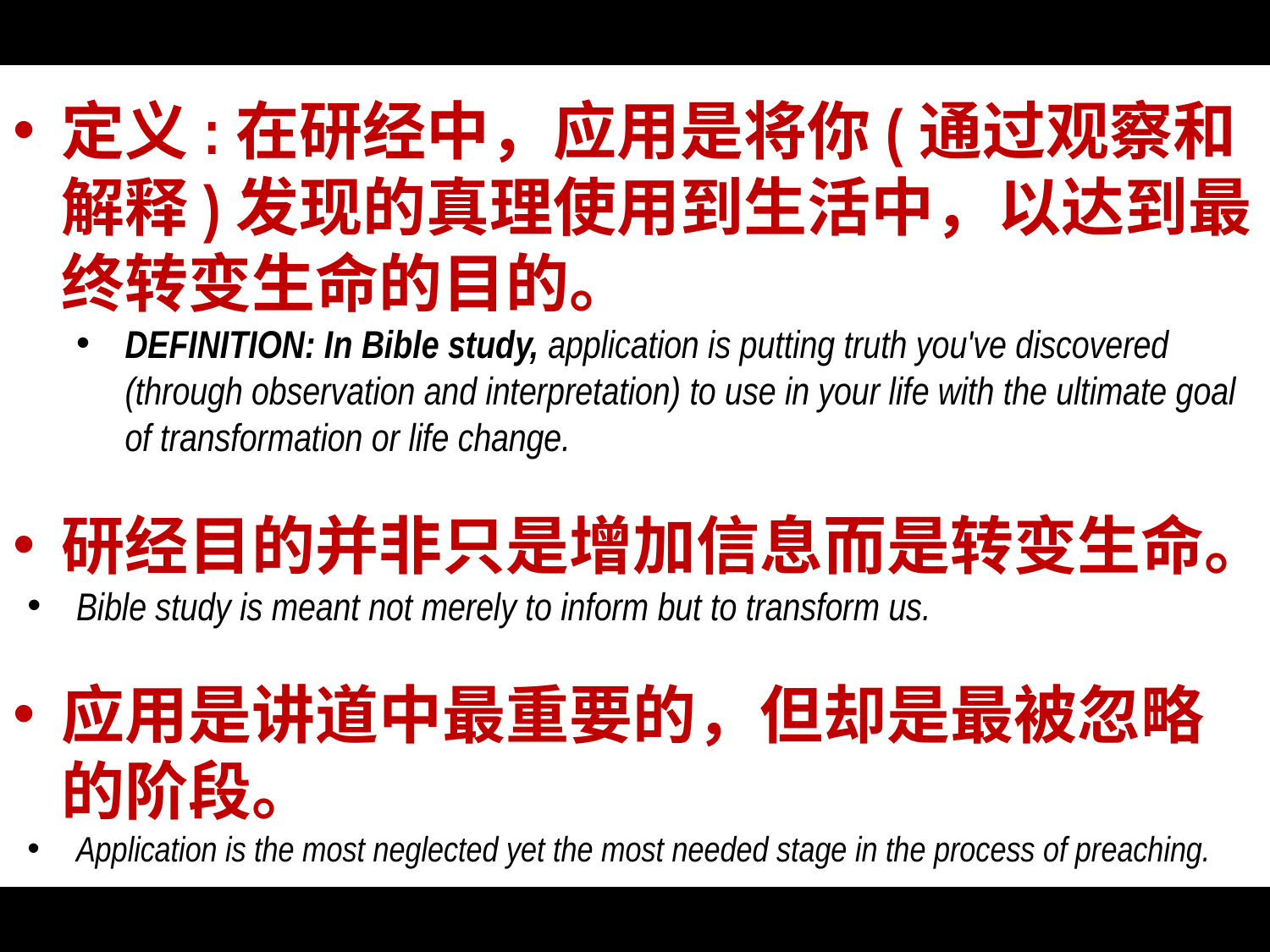

定义:在研经中，应用是将你(通过观察和解释)发现的真理使用到生活中，以达到最终转变生命的目的。
DEFINITION: In Bible study, application is putting truth you've discovered (through observation and interpretation) to use in your life with the ultimate goal of transformation or life change.

研经目的并非只是增加信息而是转变生命。
Bible study is meant not merely to inform but to transform us.

应用是讲道中最重要的，但却是最被忽略的阶段。
Application is the most neglected yet the most needed stage in the process of preaching.